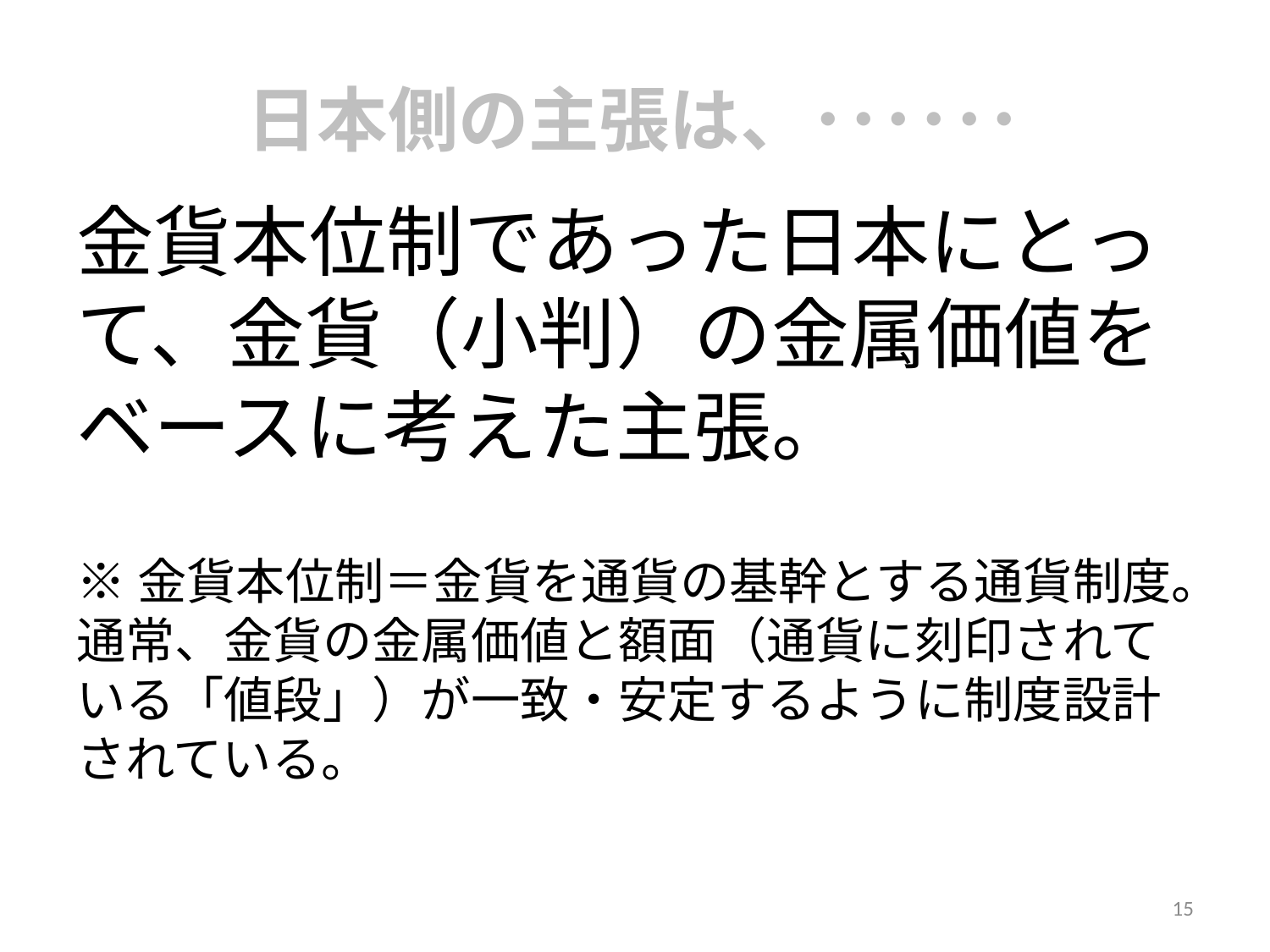

# 日本側の主張は、･･････
金貨本位制であった日本にとって、金貨（小判）の金属価値をベースに考えた主張。

※金貨本位制＝金貨を通貨の基幹とする通貨制度。通常、金貨の金属価値と額面（通貨に刻印されている「値段」）が一致・安定するように制度設計されている。
15